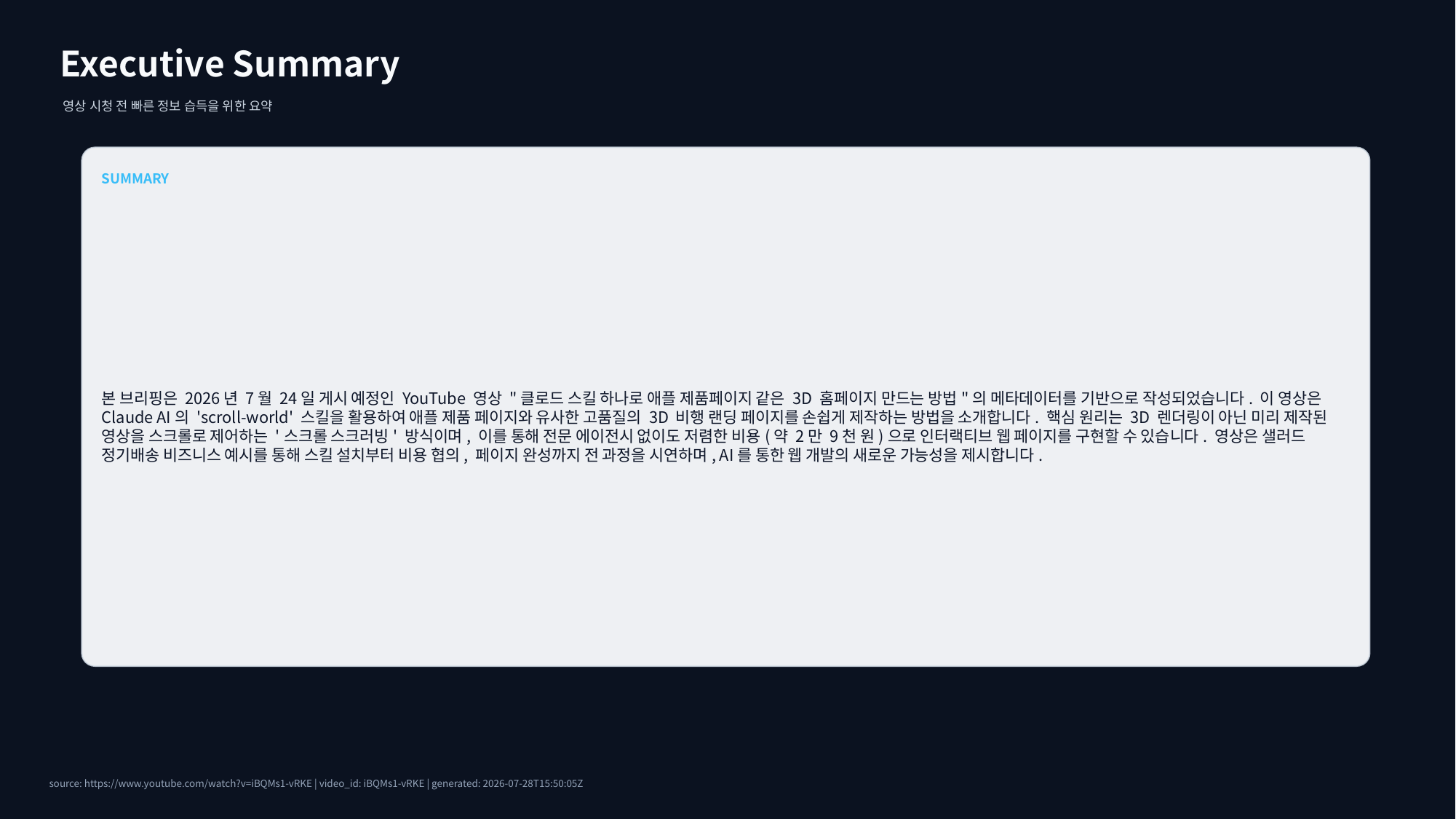

Executive Summary
영상 시청 전 빠른 정보 습득을 위한 요약

SUMMARY
본 브리핑은 2026년 7월 24일 게시 예정인 YouTube 영상 "클로드 스킬 하나로 애플 제품페이지 같은 3D 홈페이지 만드는 방법"의 메타데이터를 기반으로 작성되었습니다. 이 영상은 Claude AI의 'scroll-world' 스킬을 활용하여 애플 제품 페이지와 유사한 고품질의 3D 비행 랜딩 페이지를 손쉽게 제작하는 방법을 소개합니다. 핵심 원리는 3D 렌더링이 아닌 미리 제작된 영상을 스크롤로 제어하는 '스크롤 스크러빙' 방식이며, 이를 통해 전문 에이전시 없이도 저렴한 비용(약 2만 9천 원)으로 인터랙티브 웹 페이지를 구현할 수 있습니다. 영상은 샐러드 정기배송 비즈니스 예시를 통해 스킬 설치부터 비용 협의, 페이지 완성까지 전 과정을 시연하며, AI를 통한 웹 개발의 새로운 가능성을 제시합니다.
source: https://www.youtube.com/watch?v=iBQMs1-vRKE | video_id: iBQMs1-vRKE | generated: 2026-07-28T15:50:05Z